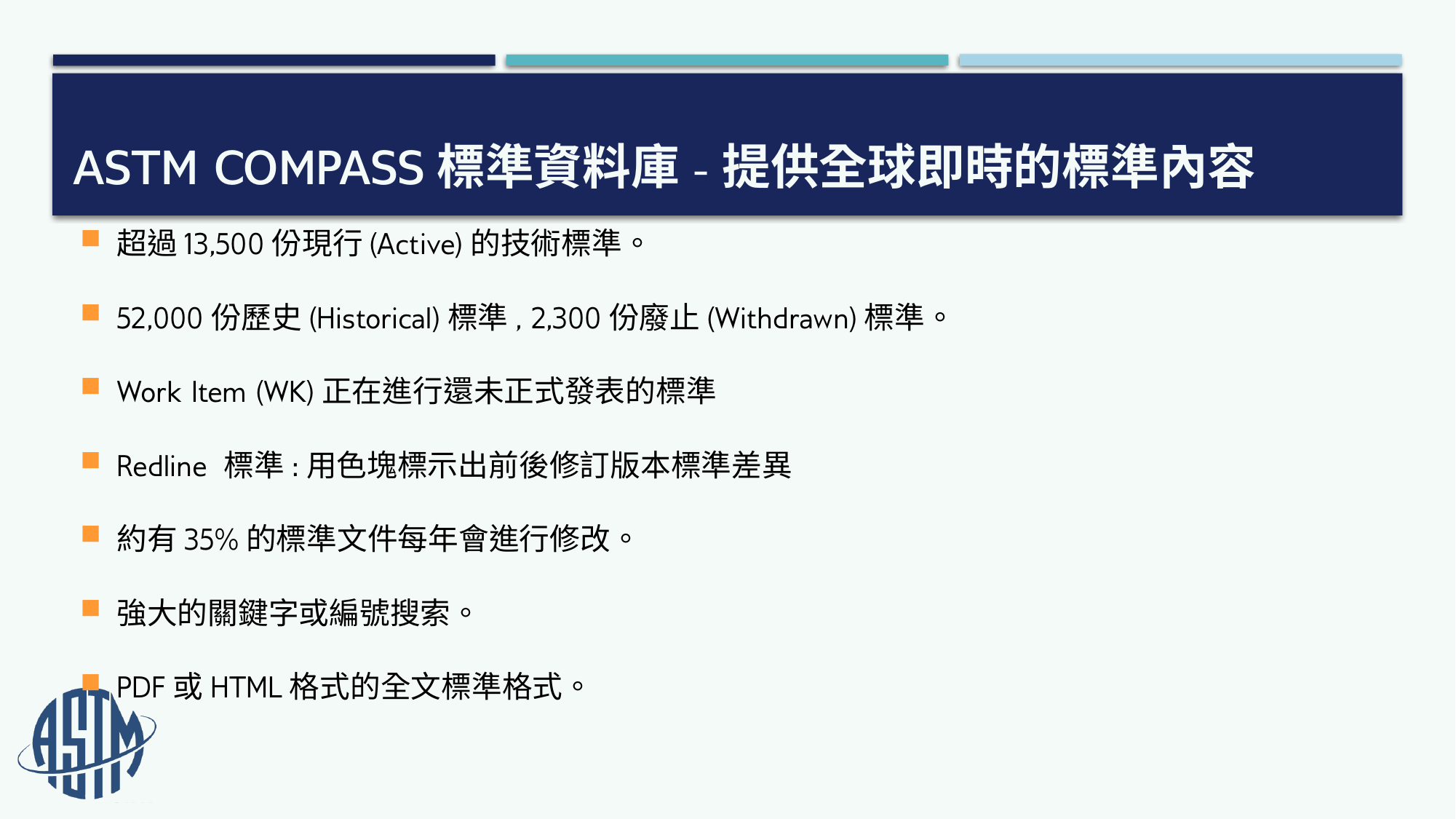

# ASTM COMPASS標準資料庫-提供全球即時的標準內容
超過13,500份現行(Active)的技術標準。
52,000份歷史(Historical)標準, 2,300份廢止(Withdrawn)標準。
Work Item (WK)正在進行還未正式發表的標準
Redline 標準:用色塊標示出前後修訂版本標準差異
約有35%的標準文件每年會進行修改。
強大的關鍵字或編號搜索。
PDF或HTML格式的全文標準格式。